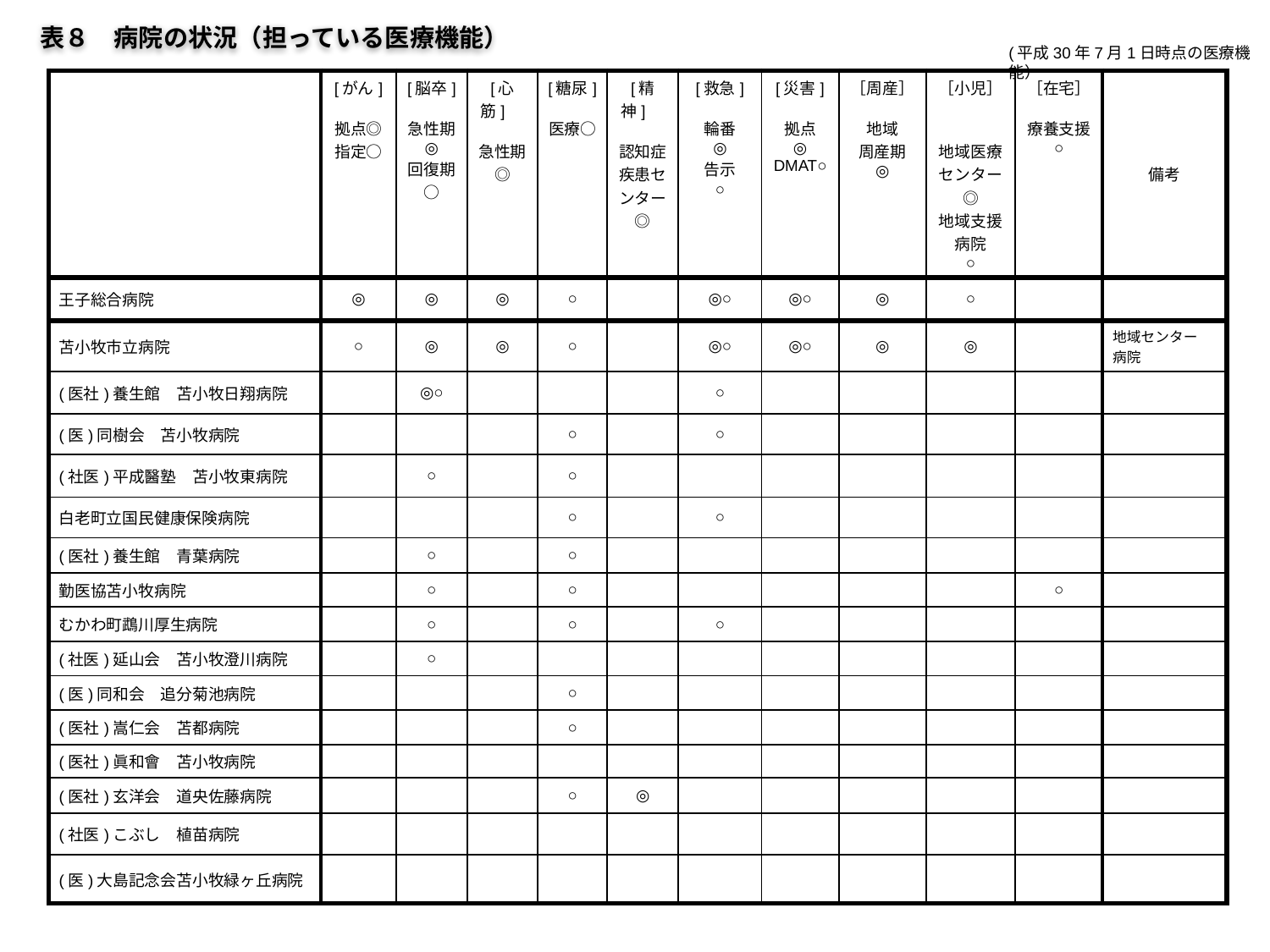

表８　病院の状況（担っている医療機能）
(平成30年7月1日時点の医療機能）
|  | [がん] 拠点◎指定○ | [脳卒] 急性期 ◎ 回復期○ | [心筋]　 急性期◎ | [糖尿] 医療○ | [精神]　 認知症疾患センター◎ | [救急] 輪番 ◎ 告示 ○ | [災害] 拠点 ◎ DMAT○ | ［周産］ 地域 周産期 ◎ | ［小児］　 地域医療センター◎ 地域支援病院 ○ | ［在宅］ 療養支援 ○ | 備考 |
| --- | --- | --- | --- | --- | --- | --- | --- | --- | --- | --- | --- |
| 王子総合病院 | ◎ | ◎ | ◎ | ○ |  | ◎○ | ◎○ | ◎ | ○ |  |  |
| 苫小牧市立病院 | ○ | ◎ | ◎ | ○ |  | ◎○ | ◎○ | ◎ | ◎ |  | 地域センター　病院 |
| (医社)養生館　苫小牧日翔病院 |  | ◎○ |  |  |  | ○ |  |  |  |  |  |
| (医)同樹会　苫小牧病院 |  |  |  | ○ |  | ○ |  |  |  |  |  |
| (社医)平成醫塾　苫小牧東病院 |  | ○ |  | ○ |  |  |  |  |  |  |  |
| 白老町立国民健康保険病院 |  |  |  | ○ |  | ○ |  |  |  |  |  |
| (医社)養生館　青葉病院 |  | ○ |  | ○ |  |  |  |  |  |  |  |
| 勤医協苫小牧病院 |  | ○ |  | ○ |  |  |  |  |  | ○ |  |
| むかわ町鵡川厚生病院 |  | ○ |  | ○ |  | ○ |  |  |  |  |  |
| (社医)延山会　苫小牧澄川病院 |  | ○ |  |  |  |  |  |  |  |  |  |
| (医)同和会　追分菊池病院 |  |  |  | ○ |  |  |  |  |  |  |  |
| (医社)嵩仁会　苫都病院 |  |  |  | ○ |  |  |  |  |  |  |  |
| (医社)眞和會　苫小牧病院 |  |  |  |  |  |  |  |  |  |  |  |
| (医社)玄洋会　道央佐藤病院 |  |  |  | ○ | ◎ |  |  |  |  |  |  |
| (社医)こぶし　植苗病院 |  |  |  |  |  |  |  |  |  |  |  |
| (医)大島記念会苫小牧緑ヶ丘病院 |  |  |  |  |  |  |  |  |  |  |  |